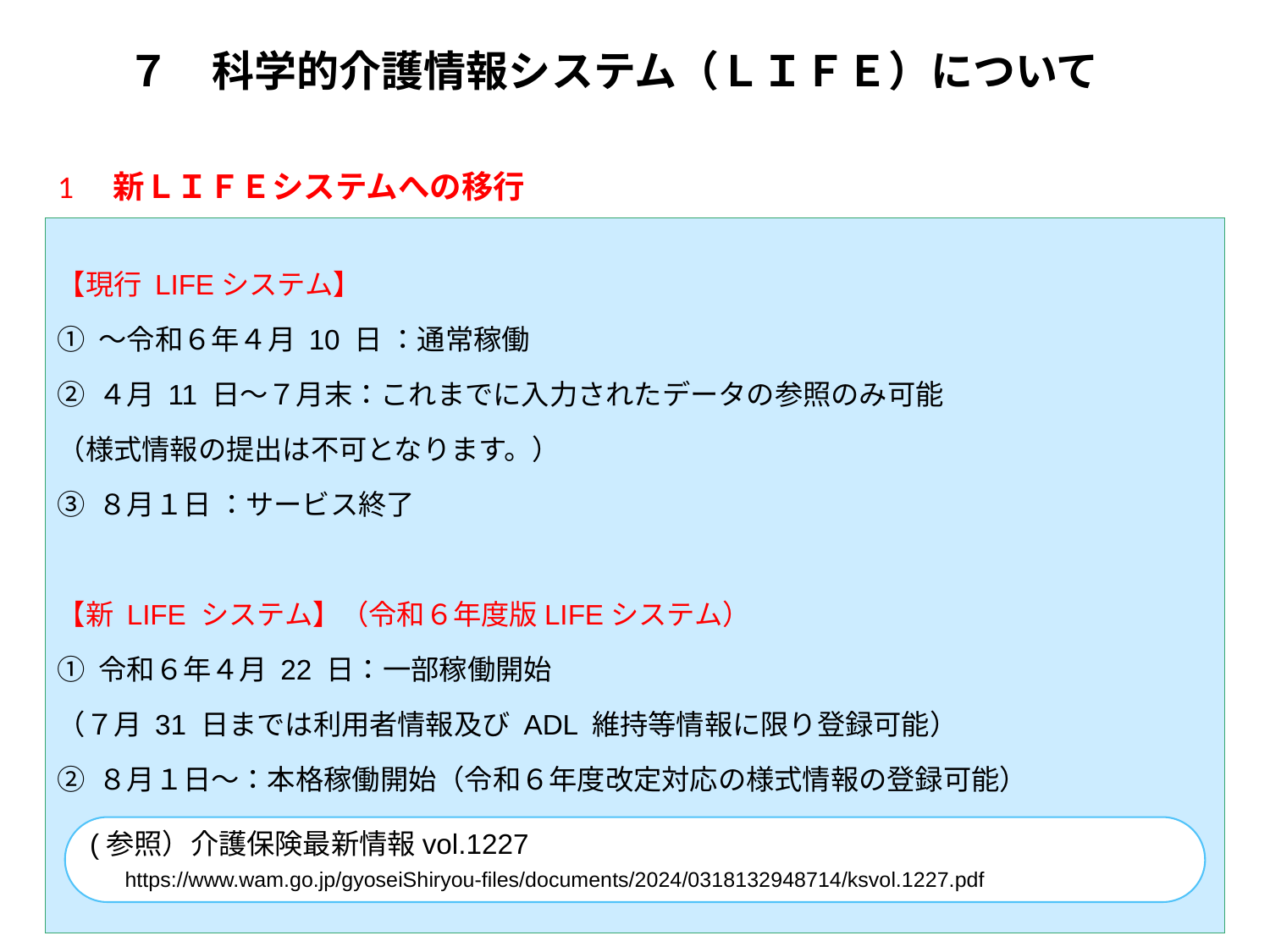

# ７　科学的介護情報システム（ＬＩＦＥ）について
1　新ＬＩＦＥシステムへの移行

【現行 LIFEシステム】
① ～令和６年４月 10 日 ：通常稼働
② ４月 11 日～７月末：これまでに入力されたデータの参照のみ可能
（様式情報の提出は不可となります。）
③ ８月１日 ：サービス終了

【新 LIFE システム】（令和６年度版LIFEシステム）
① 令和６年４月 22 日：一部稼働開始
（７月 31 日までは利用者情報及び ADL 維持等情報に限り登録可能）
② ８月１日～：本格稼働開始（令和６年度改定対応の様式情報の登録可能）

(参照）介護保険最新情報vol.1227
　https://www.wam.go.jp/gyoseiShiryou-files/documents/2024/0318132948714/ksvol.1227.pdf
28